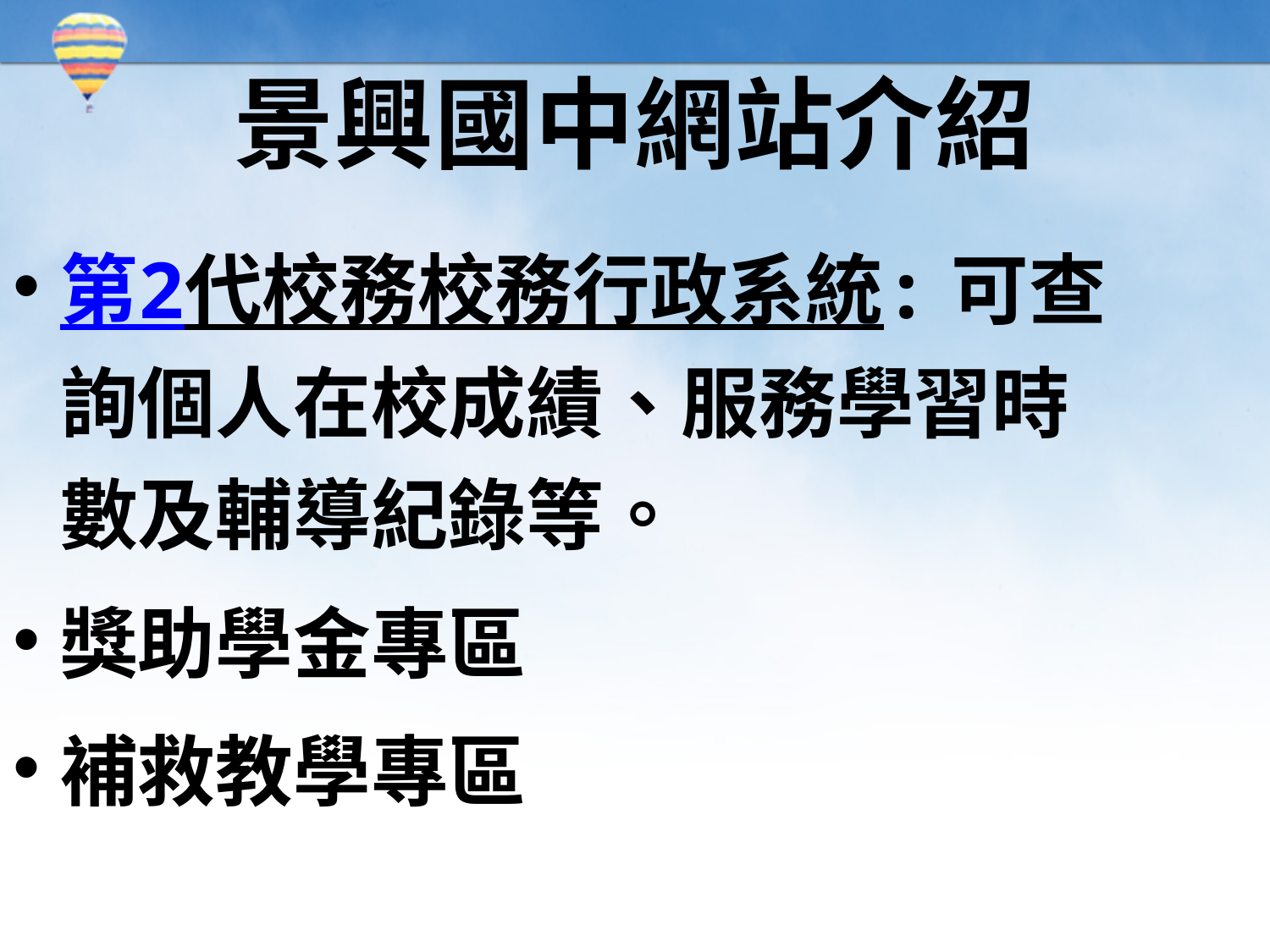

# 景興國中網站介紹
第2代校務校務行政系統:可查詢個人在校成績、服務學習時數及輔導紀錄等。
獎助學金專區
補救教學專區